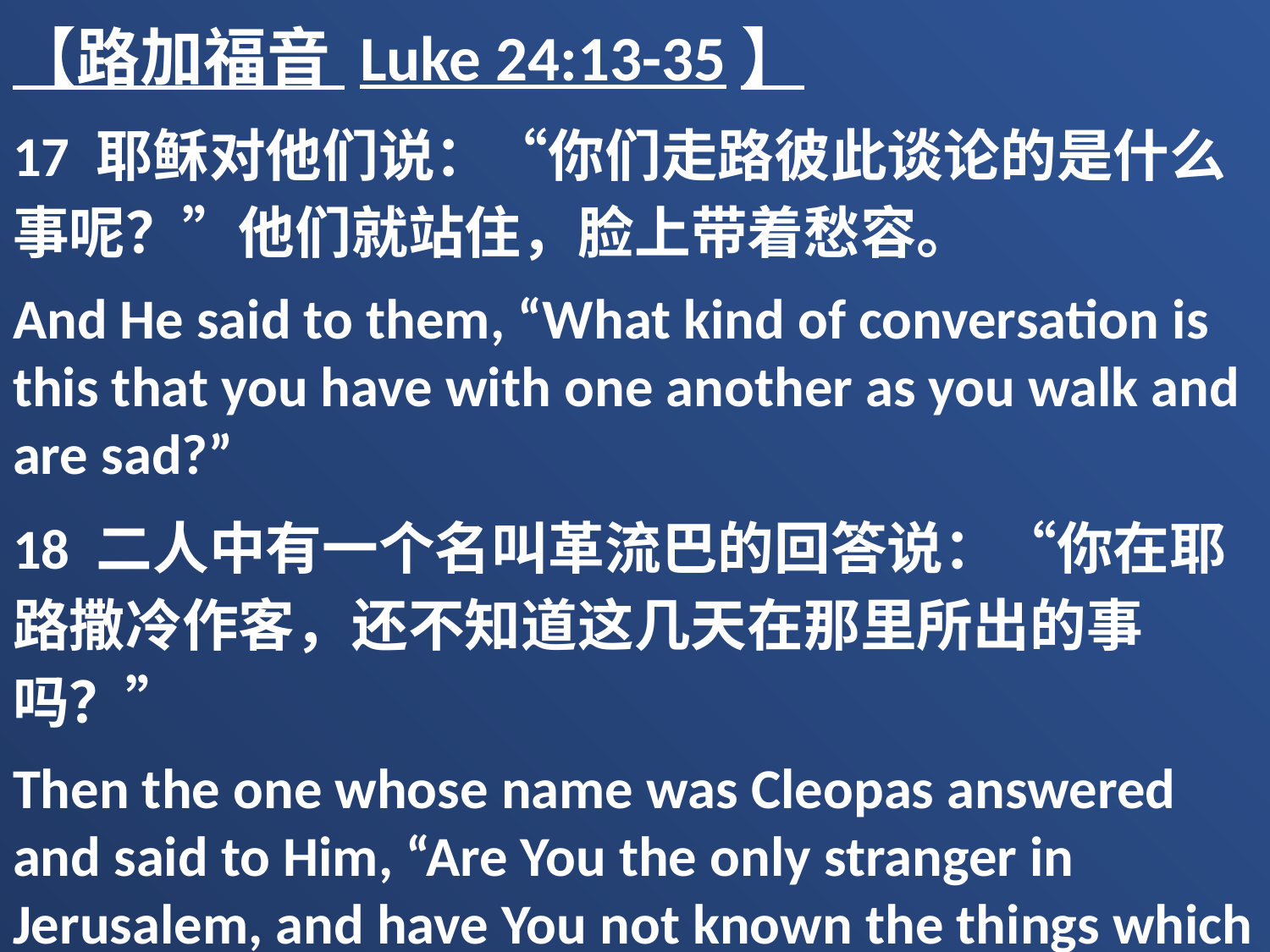

【路加福音 Luke 24:13-35】
17 耶稣对他们说：“你们走路彼此谈论的是什么事呢？”他们就站住，脸上带着愁容。
And He said to them, “What kind of conversation is this that you have with one another as you walk and are sad?”
18 二人中有一个名叫革流巴的回答说：“你在耶路撒冷作客，还不知道这几天在那里所出的事吗？”
Then the one whose name was Cleopas answered and said to Him, “Are You the only stranger in Jerusalem, and have You not known the things which happened there in these days?”